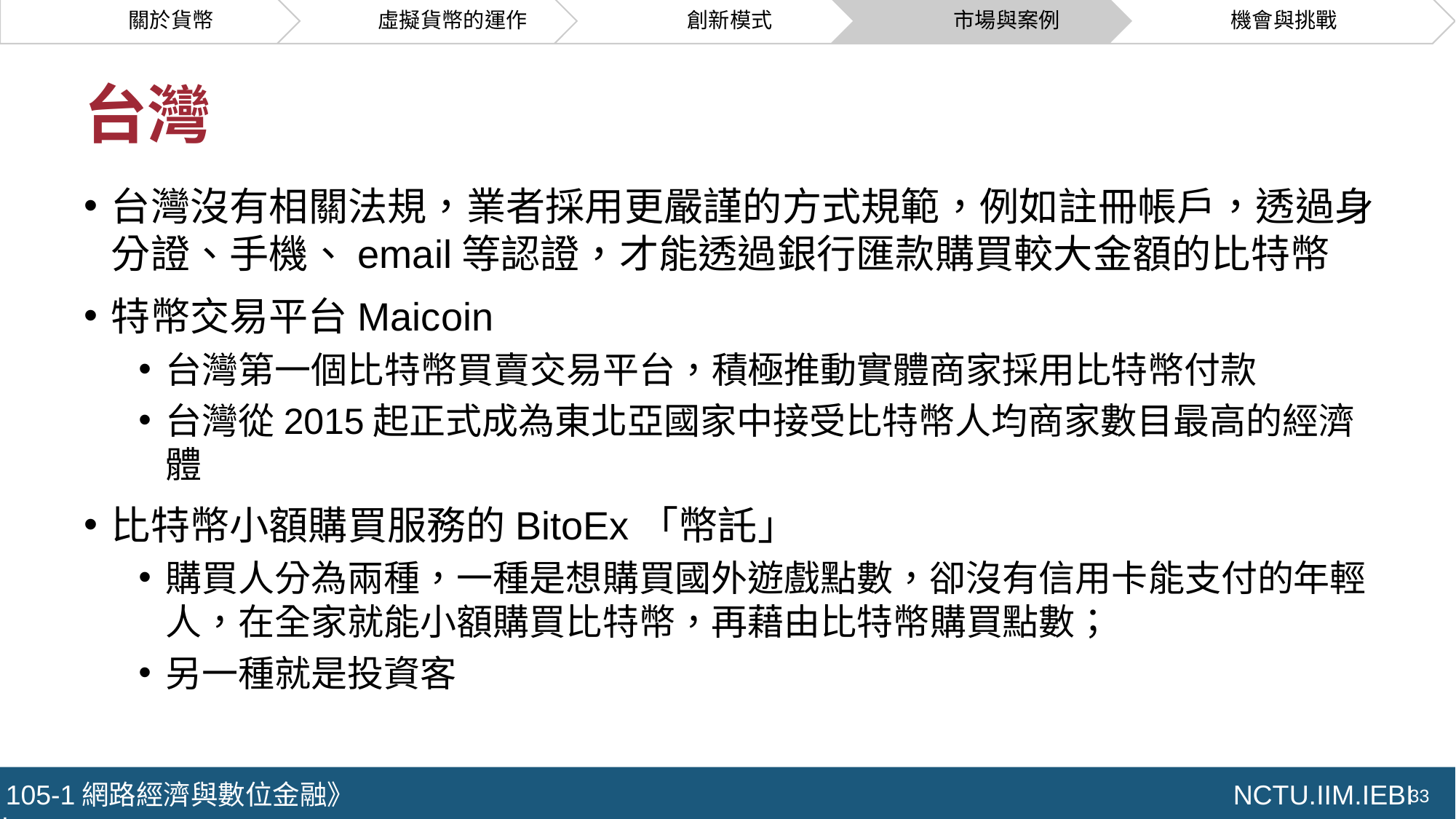

關於貨幣
虛擬貨幣的運作
創新模式
市場與案例
機會與挑戰
# 台灣
台灣沒有相關法規，業者採用更嚴謹的方式規範，例如註冊帳戶，透過身分證、手機、email等認證，才能透過銀行匯款購買較大金額的比特幣
特幣交易平台Maicoin
台灣第一個比特幣買賣交易平台，積極推動實體商家採用比特幣付款
台灣從2015起正式成為東北亞國家中接受比特幣人均商家數目最高的經濟體
比特幣小額購買服務的BitoEx「幣託」
購買人分為兩種，一種是想購買國外遊戲點數，卻沒有信用卡能支付的年輕人，在全家就能小額購買比特幣，再藉由比特幣購買點數；
另一種就是投資客
《105-1網路經濟與數位金融》                                                                                                                                             NCTU.IIM.IEBI Lab
33